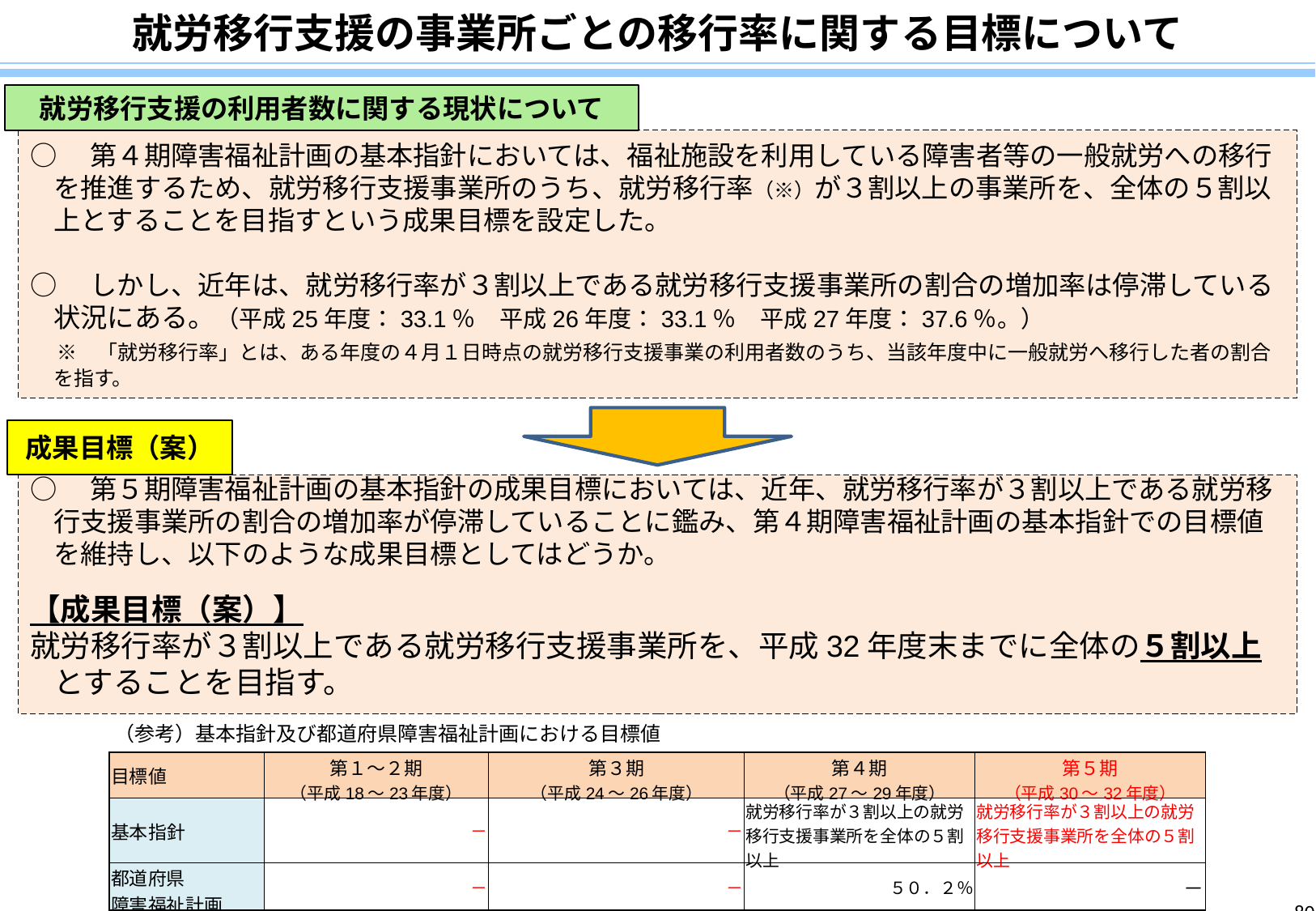

就労移行支援の事業所ごとの移行率に関する目標について
就労移行支援の利用者数に関する現状について
○　第４期障害福祉計画の基本指針においては、福祉施設を利用している障害者等の一般就労への移行を推進するため、就労移行支援事業所のうち、就労移行率（※）が３割以上の事業所を、全体の５割以上とすることを目指すという成果目標を設定した。

○　しかし、近年は、就労移行率が３割以上である就労移行支援事業所の割合の増加率は停滞している状況にある。（平成25年度：33.1％　平成26年度：33.1％　平成27年度：37.6％。）
　※　「就労移行率」とは、ある年度の４月１日時点の就労移行支援事業の利用者数のうち、当該年度中に一般就労へ移行した者の割合を指す。

成果目標（案）
○　第５期障害福祉計画の基本指針の成果目標においては、近年、就労移行率が３割以上である就労移行支援事業所の割合の増加率が停滞していることに鑑み、第４期障害福祉計画の基本指針での目標値を維持し、以下のような成果目標としてはどうか。

【成果目標（案）】
就労移行率が３割以上である就労移行支援事業所を、平成32年度末までに全体の５割以上とすることを目指す。

（参考）基本指針及び都道府県障害福祉計画における目標値
| 目標値 | 第１～２期 （平成18～23年度） | 第３期 （平成24～26年度） | 第４期 （平成27～29年度） | 第５期 （平成30～32年度） |
| --- | --- | --- | --- | --- |
| 基本指針 | － | － | 就労移行率が３割以上の就労移行支援事業所を全体の５割以上 | 就労移行率が３割以上の就労移行支援事業所を全体の５割以上 |
| 都道府県 障害福祉計画 | － | － | ５０．２％ | － |
80